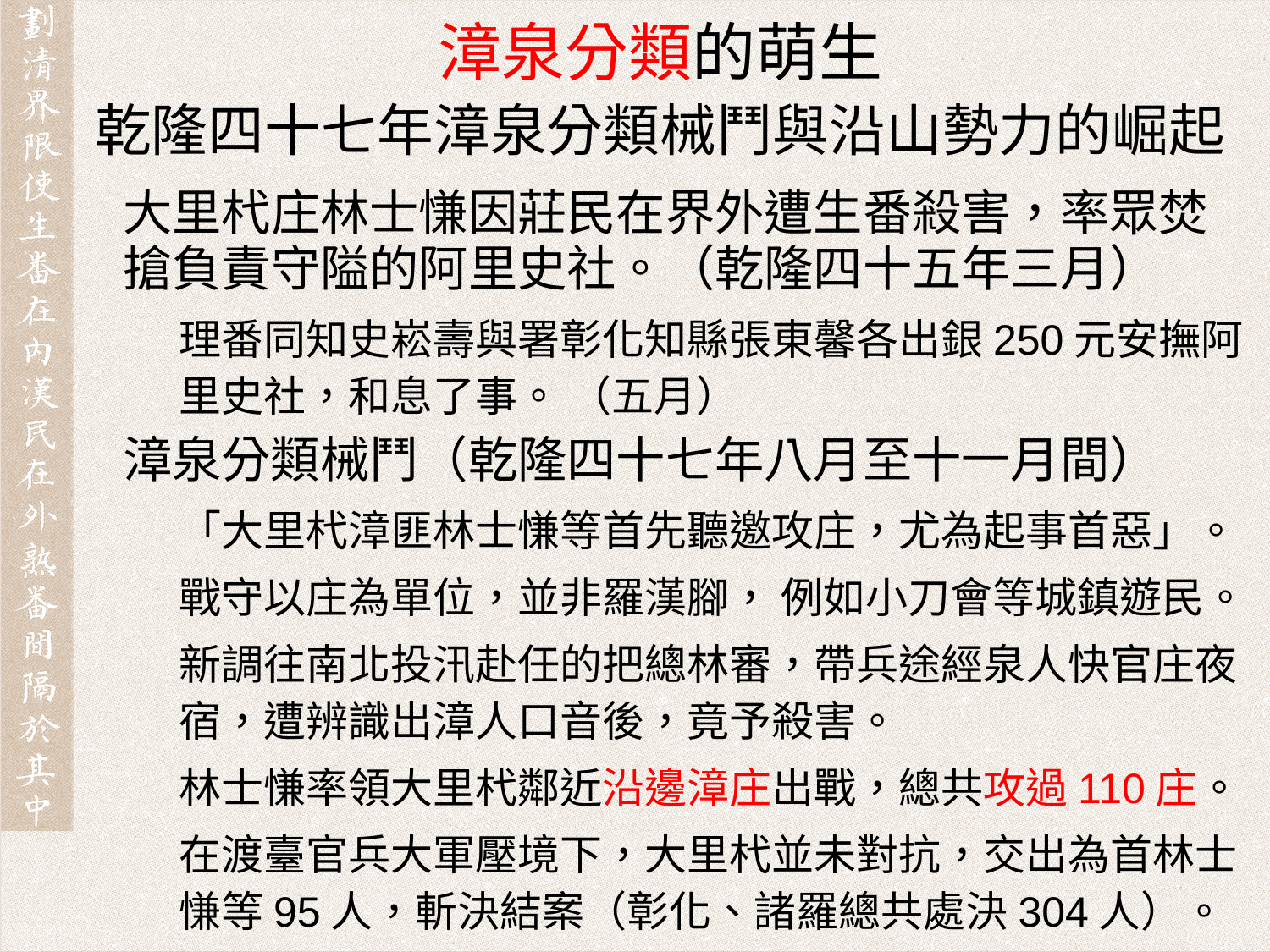

漳泉分類的萌生
乾隆四十七年漳泉分類械鬥與沿山勢力的崛起
大里杙庄林士慊因莊民在界外遭生番殺害，率眾焚搶負責守隘的阿里史社。（乾隆四十五年三月）
理番同知史崧壽與署彰化知縣張東馨各出銀250元安撫阿里史社，和息了事。 （五月）
漳泉分類械鬥（乾隆四十七年八月至十一月間）
「大里杙漳匪林士慊等首先聽邀攻庄，尤為起事首惡」。
戰守以庄為單位，並非羅漢腳， 例如小刀會等城鎮遊民。
新調往南北投汛赴任的把總林審，帶兵途經泉人快官庄夜宿，遭辨識出漳人口音後，竟予殺害。
林士慊率領大里杙鄰近沿邊漳庄出戰，總共攻過110庄。
在渡臺官兵大軍壓境下，大里杙並未對抗，交出為首林士慊等95人，斬決結案（彰化、諸羅總共處決304人）。